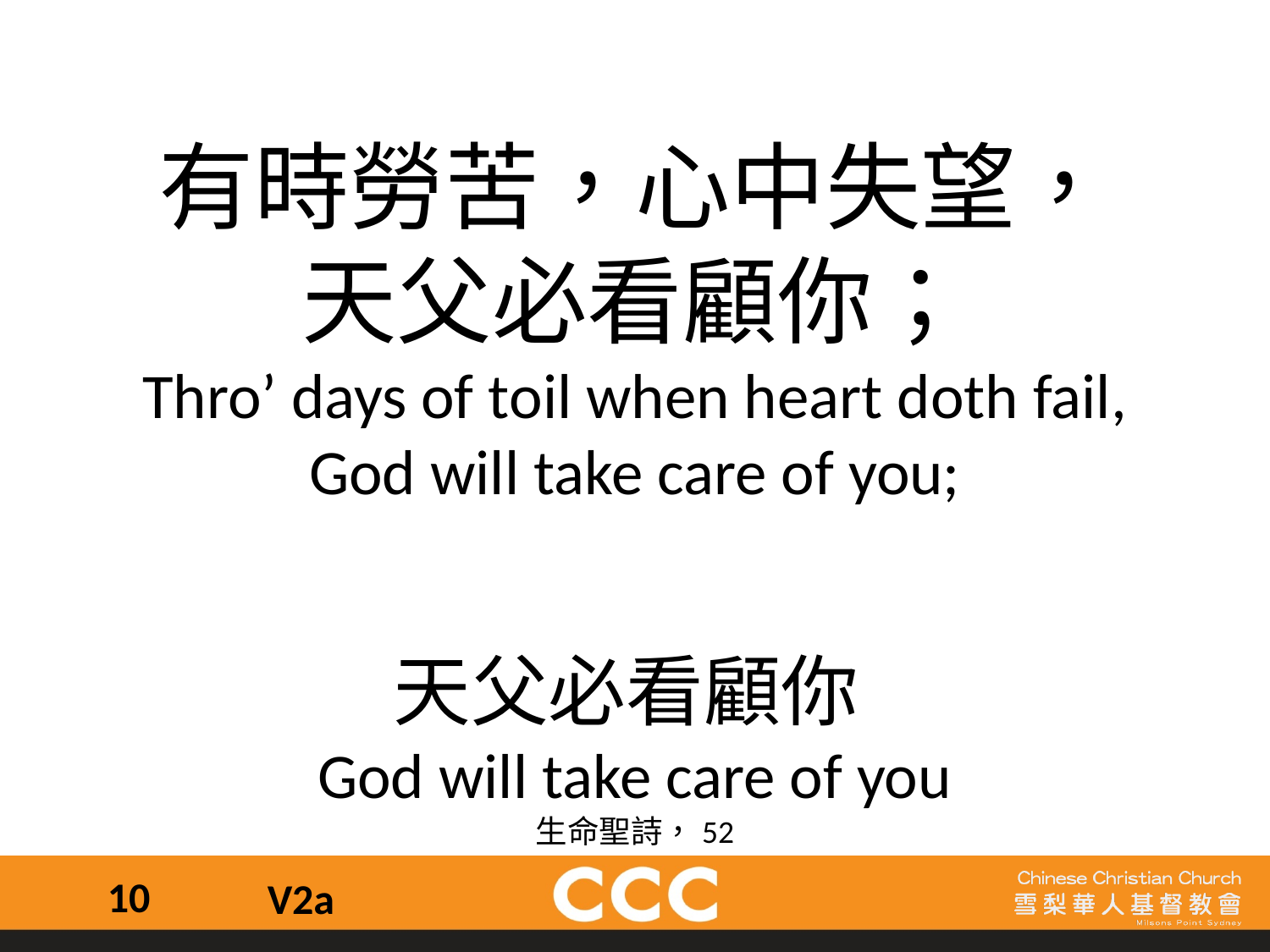

有時勞苦，心中失望，
天父必看顧你；
Thro’ days of toil when heart doth fail,
God will take care of you;
天父必看顧你
God will take care of you
生命聖詩，52
10
V2a